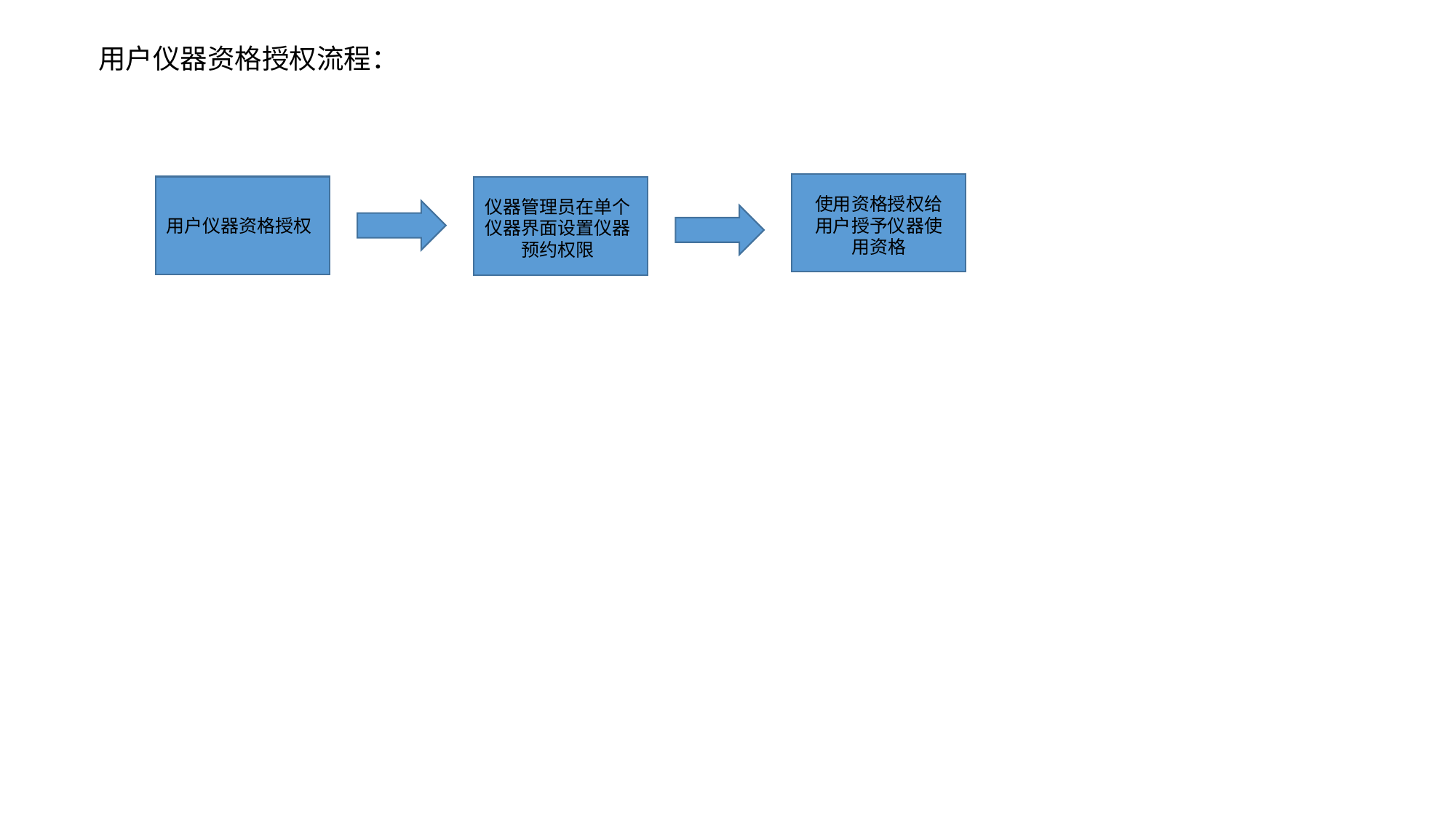

用户仪器资格授权流程：

使用资格授权给用户授予仪器使用资格
仪器管理员在单个仪器界面设置仪器预约权限

用户仪器资格授权